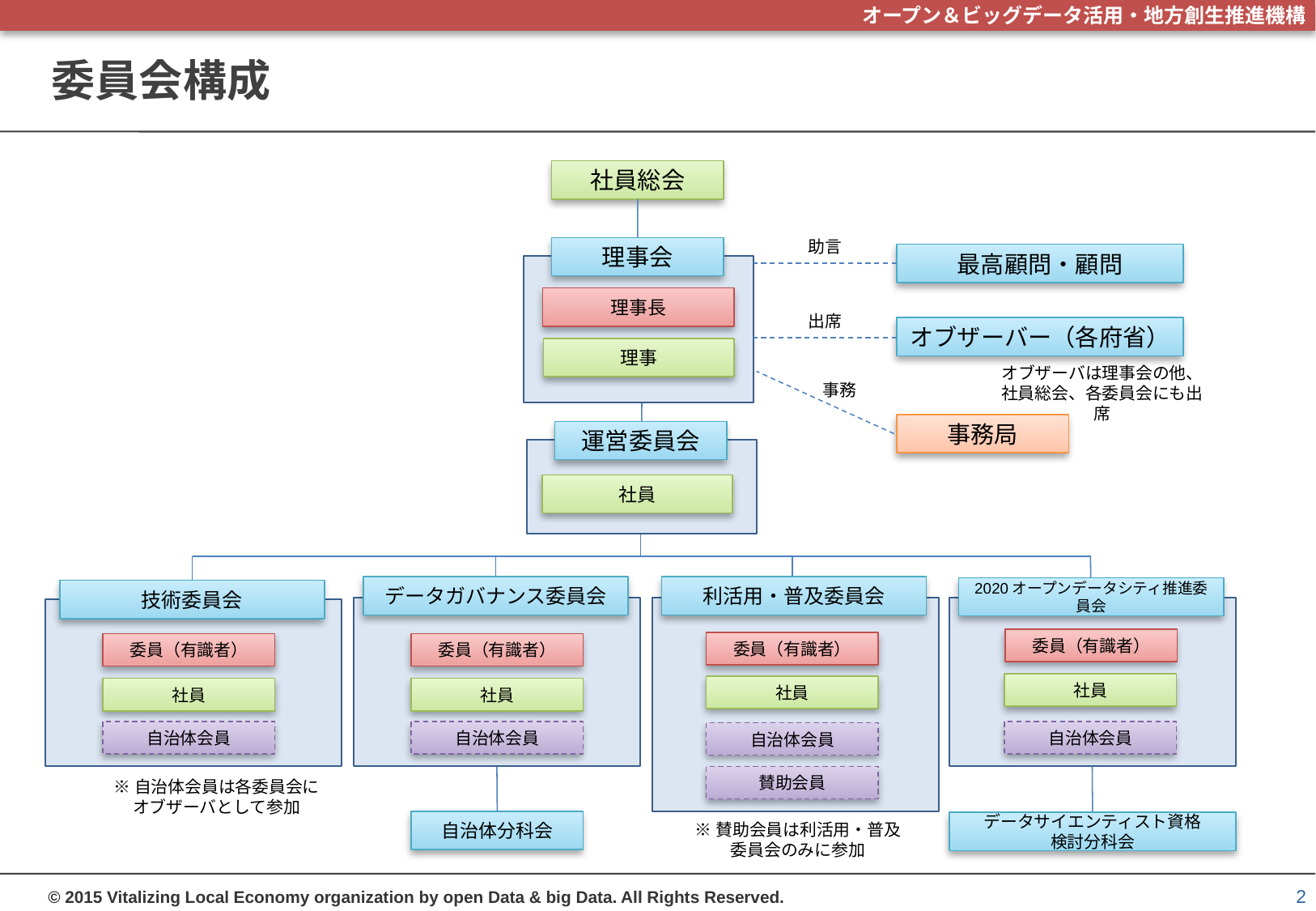

# 委員会構成
社員総会
助言
理事会
最高顧問・顧問

理事長
出席
オブザーバー（各府省）
理事
オブザーバは理事会の他、
社員総会、各委員会にも出席
事務
事務局
運営委員会

社員
データガバナンス委員会
利活用・普及委員会
2020オープンデータシティ推進委員会
技術委員会

委員（有識者）
委員（有識者）
委員（有識者）
委員（有識者）
社員
社員
社員
社員
自治体会員
自治体会員
自治体会員
自治体会員
賛助会員
※自治体会員は各委員会にオブザーバとして参加
自治体分科会
データサイエンティスト資格
検討分科会
※賛助会員は利活用・普及委員会のみに参加
2